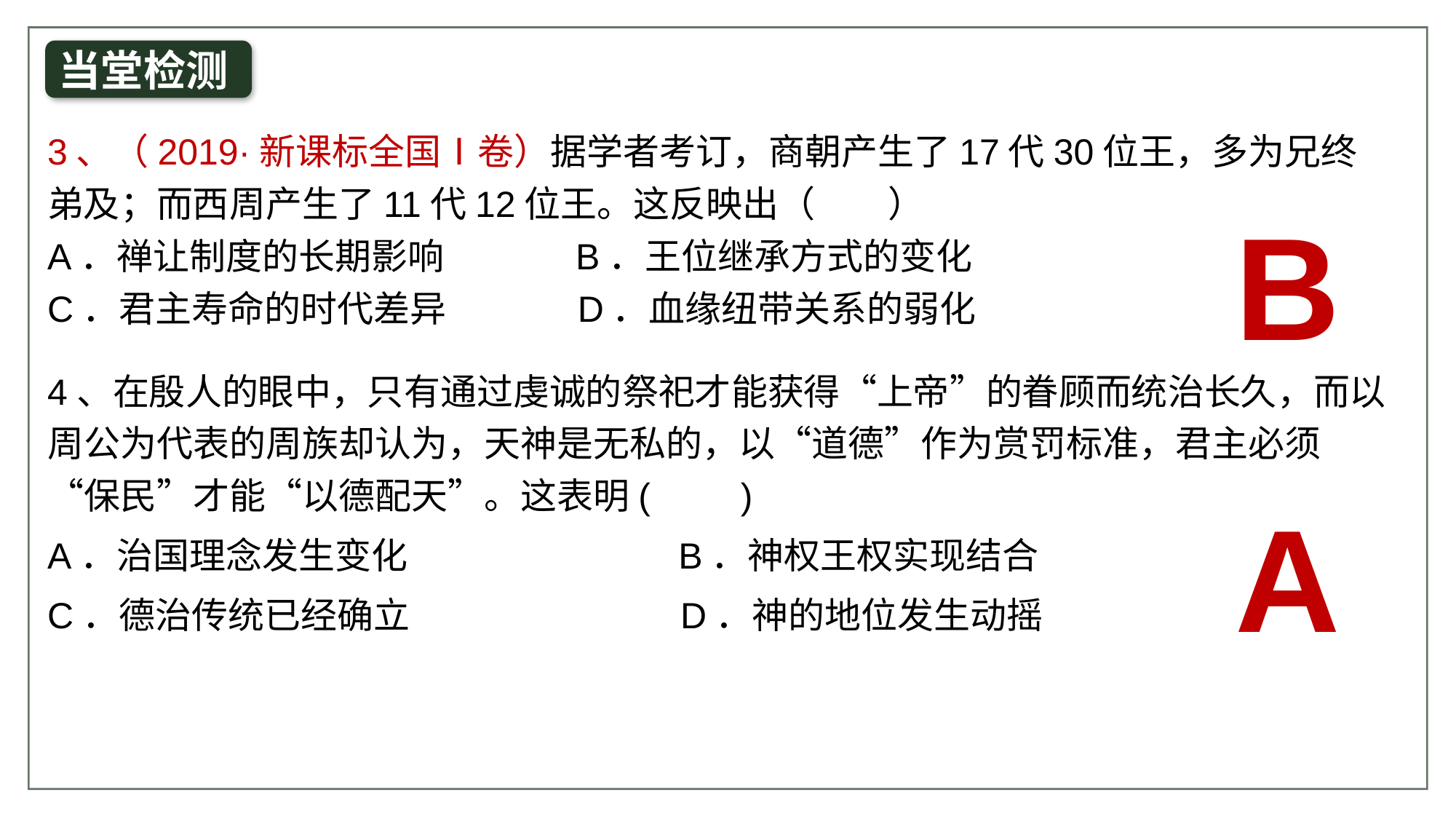

当堂检测
3、（2019·新课标全国Ⅰ卷）据学者考订，商朝产生了17代30位王，多为兄终弟及；而西周产生了11代12位王。这反映出（　　）
A．禅让制度的长期影响               B．王位继承方式的变化
C．君主寿命的时代差异               D．血缘纽带关系的弱化
B
4、在殷人的眼中，只有通过虔诚的祭祀才能获得“上帝”的眷顾而统治长久，而以周公为代表的周族却认为，天神是无私的，以“道德”作为赏罚标准，君主必须“保民”才能“以德配天”。这表明(　　)
A．治国理念发生变化                                B．神权王权实现结合
C．德治传统已经确立                                D．神的地位发生动摇
A